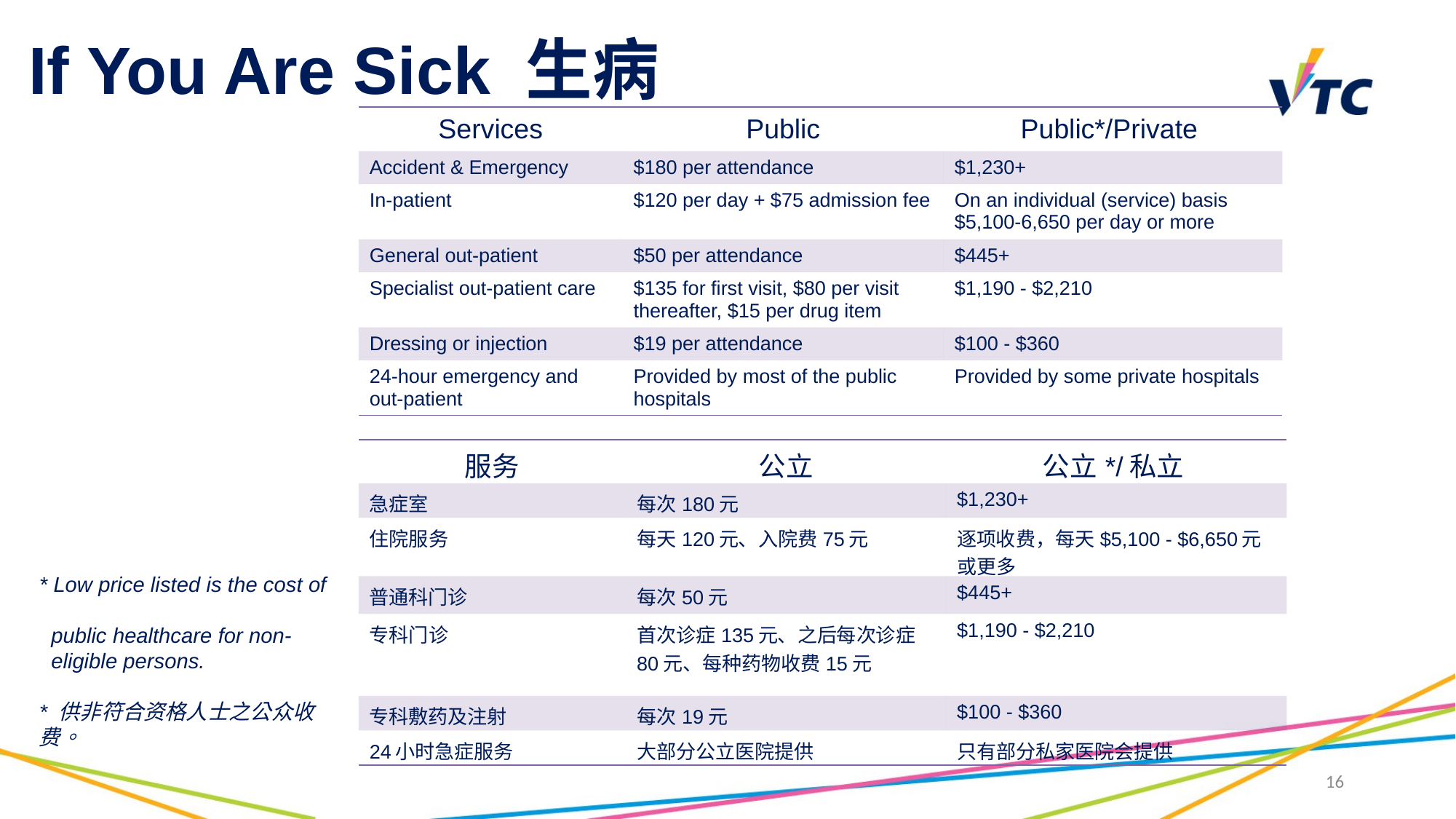

# If You Are Sick 生病
| Services | Public | Public\*/Private |
| --- | --- | --- |
| Accident & Emergency | $180 per attendance | $1,230+ |
| In-patient | $120 per day + $75 admission fee | On an individual (service) basis $5,100-6,650 per day or more |
| General out-patient | $50 per attendance | $445+ |
| Specialist out-patient care | $135 for first visit, $80 per visit thereafter, $15 per drug item | $1,190 - $2,210 |
| Dressing or injection | $19 per attendance | $100 - $360 |
| 24-hour emergency and out-patient | Provided by most of the public hospitals | Provided by some private hospitals |
| 服务 | 公立 | 公立\*/私立 |
| --- | --- | --- |
| 急症室 | 每次180元 | $1,230+ |
| 住院服务 | 每天120元、入院费75元 | 逐项收费，每天$5,100 - $6,650元或更多 |
| 普通科门诊 | 每次50元 | $445+ |
| 专科门诊 | 首次诊症135元、之后每次诊症80元、每种药物收费15元 | $1,190 - $2,210 |
| 专科敷药及注射 | 每次19元 | $100 - $360 |
| 24小时急症服务 | 大部分公立医院提供 | 只有部分私家医院会提供 |
* Low price listed is the cost of
  public healthcare for non-
  eligible persons.
* 供非符合资格人士之公众收费。
16